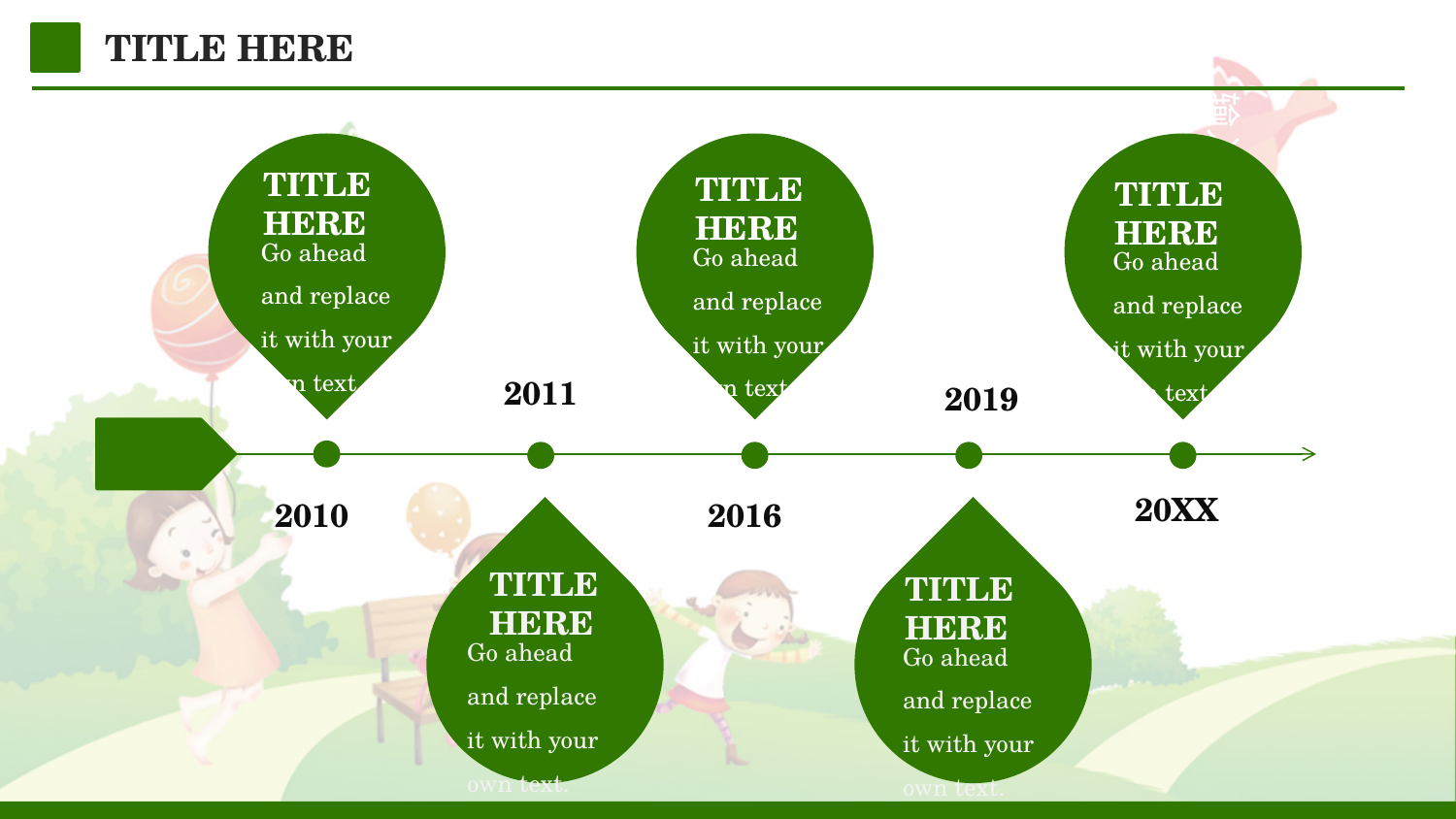

TITLE HERE

输入相关文标题

TITLE HERE
Go ahead and replace it with your own text.

TITLE HERE
Go ahead and replace it with your own text.

TITLE HERE
Go ahead and replace it with your own text.
2011
2019

20XX
2010
2016

TITLE HERE
Go ahead and replace it with your own text.

TITLE HERE
Go ahead and replace it with your own text.